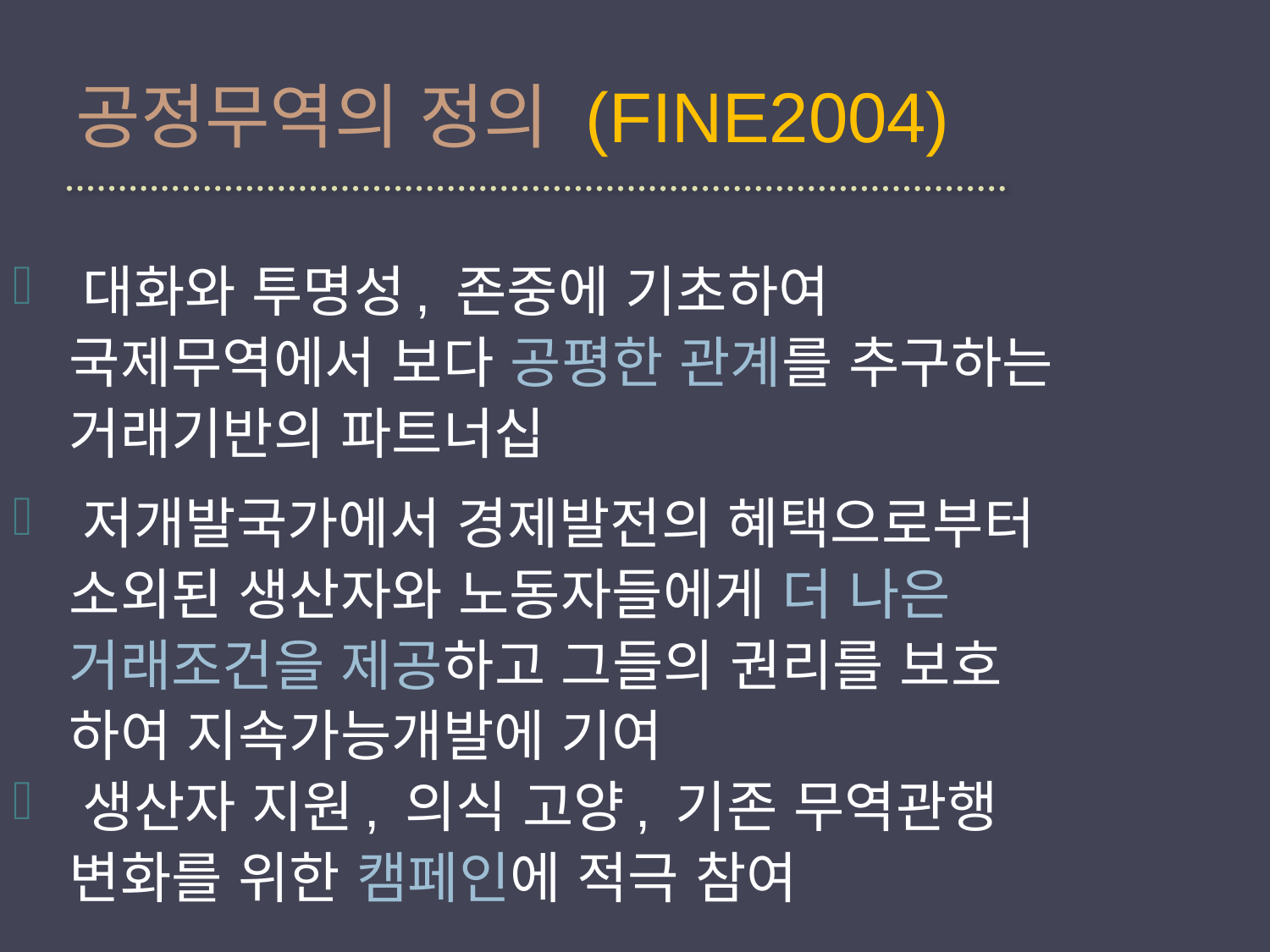

# 공정무역의 정의 (FINE2004)
 대화와 투명성, 존중에 기초하여
   국제무역에서 보다 공평한 관계를 추구하는
   거래기반의 파트너십

 저개발국가에서 경제발전의 혜택으로부터
   소외된 생산자와 노동자들에게 더 나은
   거래조건을 제공하고 그들의 권리를 보호
   하여 지속가능개발에 기여
 생산자 지원, 의식 고양, 기존 무역관행
   변화를 위한 캠페인에 적극 참여